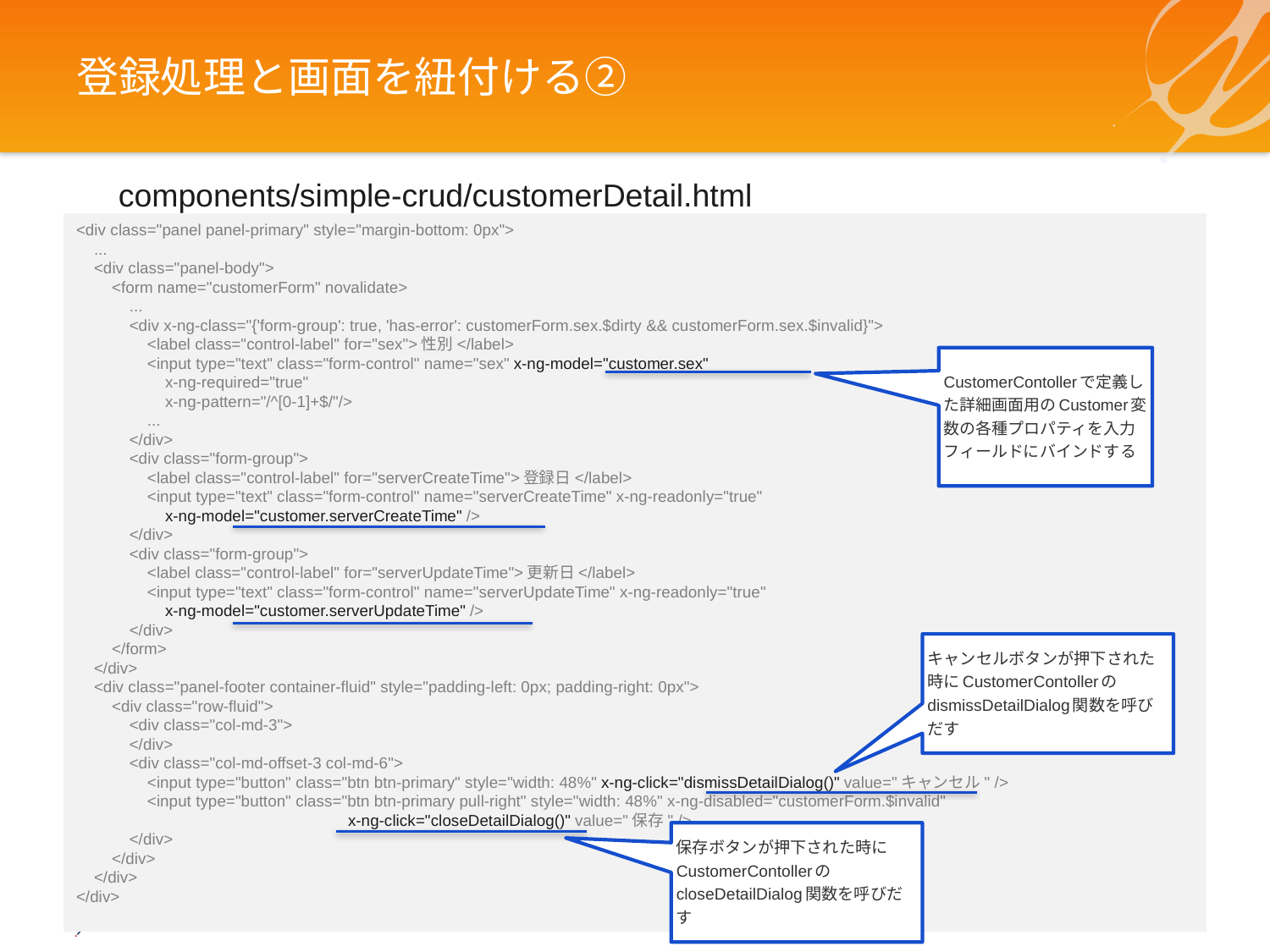

# 登録処理と画面を紐付ける②
components/simple-crud/customerDetail.html
<div class="panel panel-primary" style="margin-bottom: 0px">
    ...
    <div class="panel-body">
        <form name="customerForm" novalidate>
            ...
            <div x-ng-class="{'form-group': true, 'has-error': customerForm.sex.$dirty && customerForm.sex.$invalid}">
                <label class="control-label" for="sex">性別</label>
                <input type="text" class="form-control" name="sex" x-ng-model="customer.sex"
                    x-ng-required="true"
                    x-ng-pattern="/^[0-1]+$/"/>
                ...
            </div>
            <div class="form-group">
                <label class="control-label" for="serverCreateTime">登録日</label>
                <input type="text" class="form-control" name="serverCreateTime" x-ng-readonly="true"
                    x-ng-model="customer.serverCreateTime" />
            </div>
            <div class="form-group">
                <label class="control-label" for="serverUpdateTime">更新日</label>
                <input type="text" class="form-control" name="serverUpdateTime" x-ng-readonly="true"
                    x-ng-model="customer.serverUpdateTime" />
            </div>
        </form>
    </div>
    <div class="panel-footer container-fluid" style="padding-left: 0px; padding-right: 0px">
        <div class="row-fluid">
            <div class="col-md-3">
            </div>
            <div class="col-md-offset-3 col-md-6">
                <input type="button" class="btn btn-primary" style="width: 48%" x-ng-click="dismissDetailDialog()" value="キャンセル" />
                <input type="button" class="btn btn-primary pull-right" style="width: 48%" x-ng-disabled="customerForm.$invalid"
		    x-ng-click="closeDetailDialog()" value="保存" />
            </div>
        </div>
    </div>
</div>
CustomerContollerで定義した詳細画面用のCustomer変数の各種プロパティを入力フィールドにバインドする
キャンセルボタンが押下された時にCustomerContollerのdismissDetailDialog関数を呼びだす
保存ボタンが押下された時にCustomerContollerのcloseDetailDialog関数を呼びだす